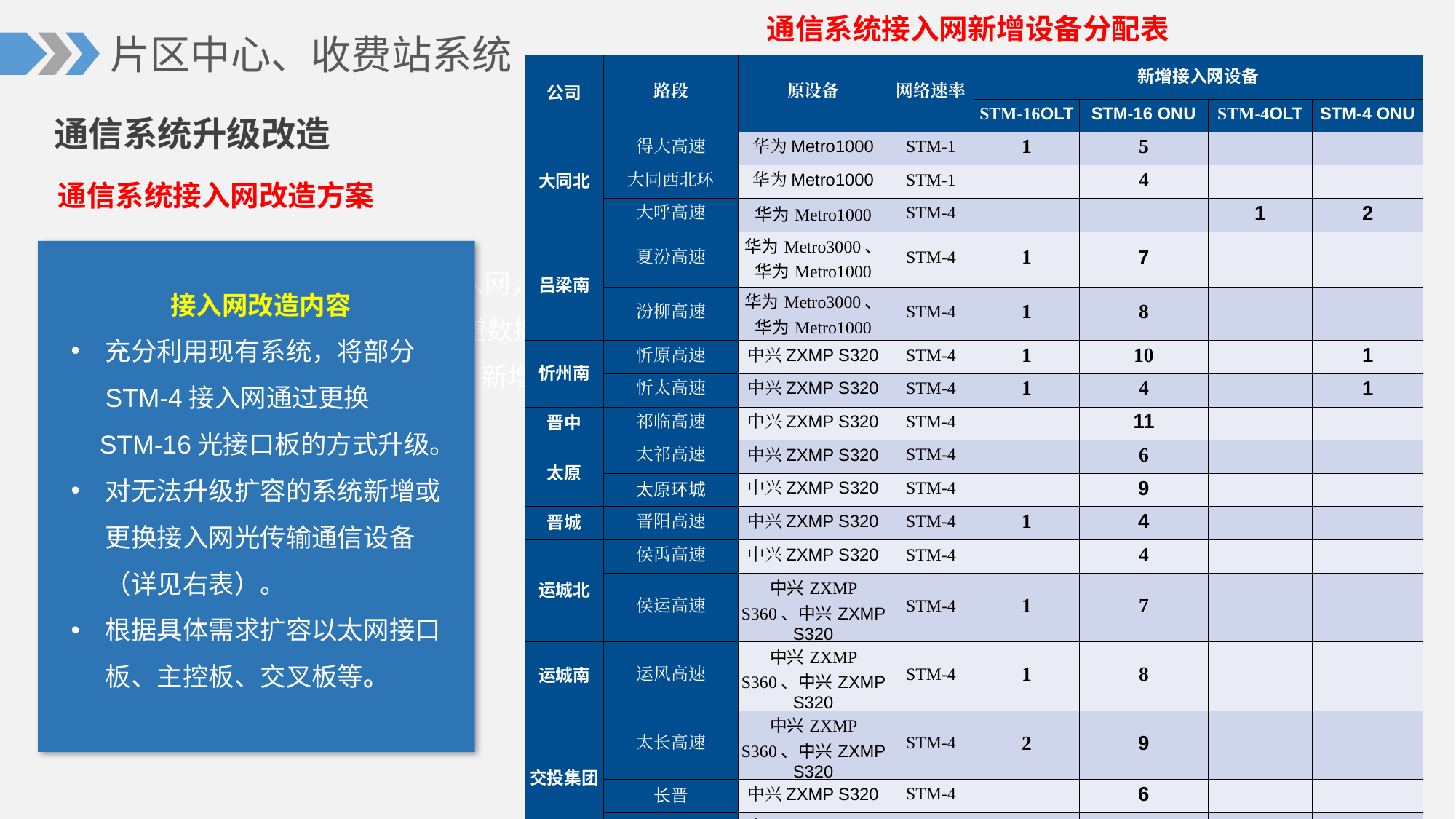

通信系统接入网新增设备分配表
片区中心、收费站系统

| 公司 | 路段 | 原设备 | 网络速率 | 新增接入网设备 |  |  |  |
| --- | --- | --- | --- | --- | --- | --- | --- |
|  |  |  |  | STM-16OLT | STM-16 ONU | STM-4OLT | STM-4 ONU |
| 大同北 | 得大高速 | 华为Metro1000 | STM-1 | 1 | 5 |  |  |
|  | 大同西北环 | 华为Metro1000 | STM-1 |  | 4 |  |  |
|  | 大呼高速 | 华为Metro1000 | STM-4 |  |  | 1 | 2 |
| 吕梁南 | 夏汾高速 | 华为Metro3000、华为Metro1000 | STM-4 | 1 | 7 |  |  |
|  | 汾柳高速 | 华为Metro3000、华为Metro1000 | STM-4 | 1 | 8 |  |  |
| 忻州南 | 忻原高速 | 中兴ZXMP S320 | STM-4 | 1 | 10 |  | 1 |
|  | 忻太高速 | 中兴ZXMP S320 | STM-4 | 1 | 4 |  | 1 |
| 晋中 | 祁临高速 | 中兴ZXMP S320 | STM-4 |  | 11 |  |  |
| 太原 | 太祁高速 | 中兴ZXMP S320 | STM-4 |  | 6 |  |  |
|  | 太原环城 | 中兴ZXMP S320 | STM-4 |  | 9 |  |  |
| 晋城 | 晋阳高速 | 中兴ZXMP S320 | STM-4 | 1 | 4 |  |  |
| 运城北 | 侯禹高速 | 中兴ZXMP S320 | STM-4 |  | 4 |  |  |
|  | 侯运高速 | 中兴ZXMP S360、中兴ZXMP S320 | STM-4 | 1 | 7 |  |  |
| 运城南 | 运风高速 | 中兴ZXMP S360、中兴ZXMP S320 | STM-4 | 1 | 8 |  |  |
| 交投集团 | 太长高速 | 中兴ZXMP S360、中兴ZXMP S320 | STM-4 | 2 | 9 |  |  |
|  | 长晋 | 中兴ZXMP S320 | STM-4 |  | 6 |  |  |
|  | 太原东环 | 中兴ZXMP S320 | STM-4 |  | 3 |  |  |
通信系统升级改造
通信系统接入网改造方案

       充分利用现有综合业务接入网，在有条件的情况下通过增加接口或板卡的方式升级利用，整合网络带宽通道资源，将门架和车道数据上传所属片区中心，并分配部站直传通路和省站直传通路；对于没有条件升级的网络进行改造，新增2.5GE等级以上的传输设备。
接入网改造内容
充分利用现有系统，将部分STM-4接入网通过更换
    STM-16光接口板的方式升级。
对无法升级扩容的系统新增或更换接入网光传输通信设备（详见右表）。
根据具体需求扩容以太网接口板、主控板、交叉板等。